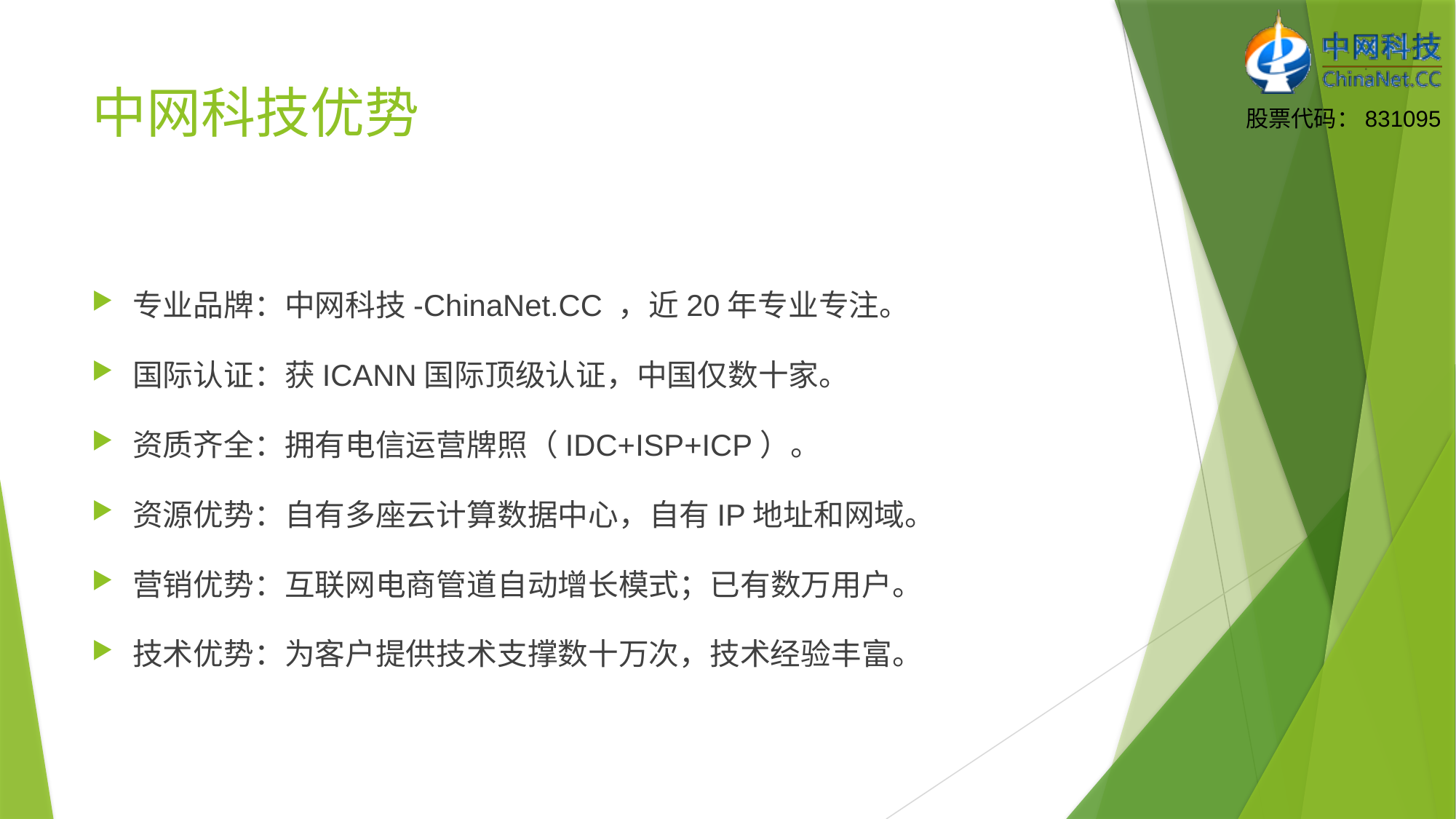

# 中网科技优势
专业品牌：中网科技-ChinaNet.CC ，近20年专业专注。
国际认证：获ICANN国际顶级认证，中国仅数十家。
资质齐全：拥有电信运营牌照（IDC+ISP+ICP）。
资源优势：自有多座云计算数据中心，自有IP地址和网域。
营销优势：互联网电商管道自动增长模式；已有数万用户。
技术优势：为客户提供技术支撑数十万次，技术经验丰富。